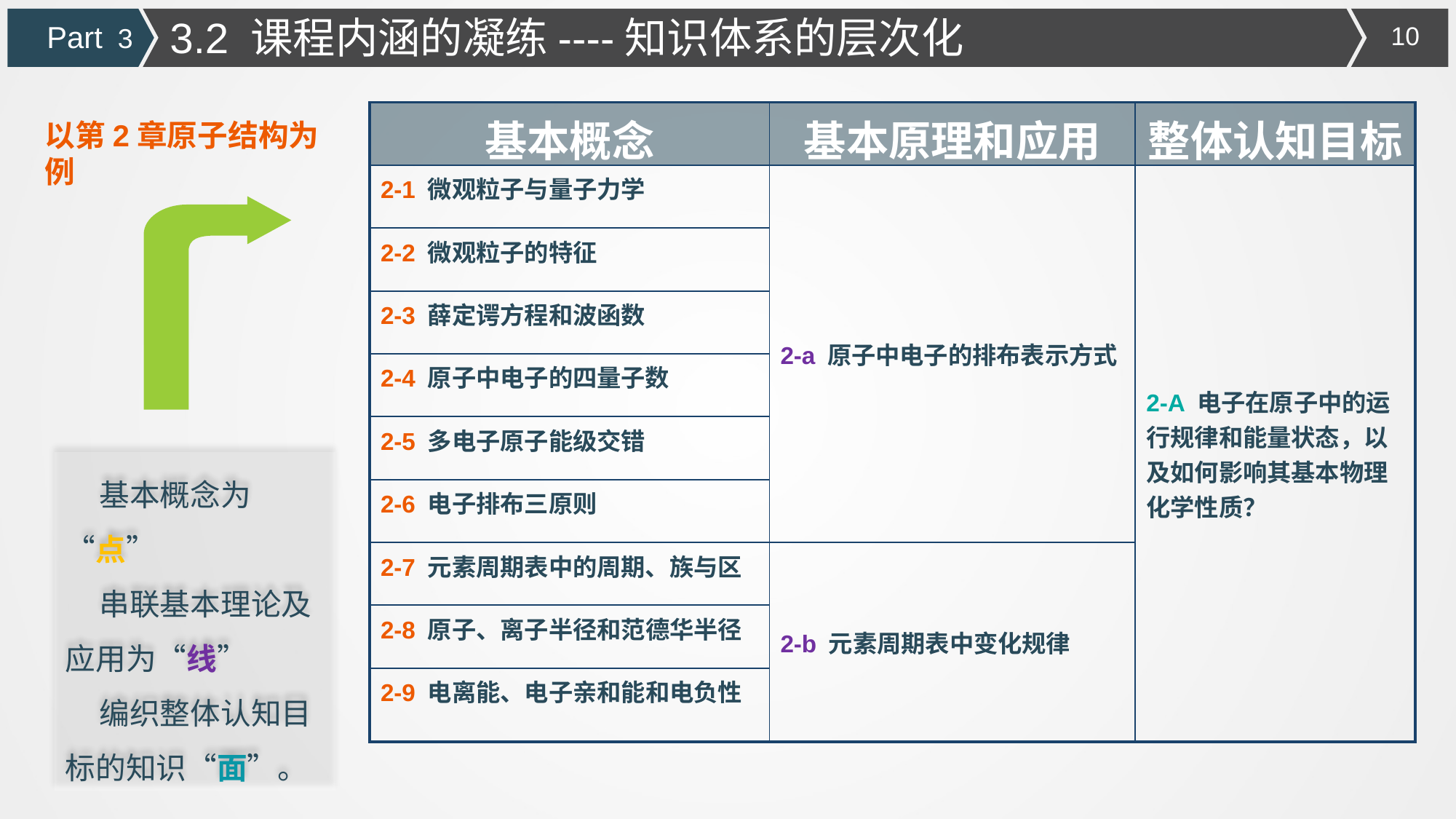

3.2 课程内涵的凝练----知识体系的层次化
Part  3
| 基本概念 | 基本原理和应用 | 整体认知目标 |
| --- | --- | --- |
| 2-1 微观粒子与量子力学 | 2-a 原子中电子的排布表示方式 | 2-A 电子在原子中的运行规律和能量状态，以及如何影响其基本物理化学性质？ |
| 2-2 微观粒子的特征 |  |  |
| 2-3 薛定谔方程和波函数 |  |  |
| 2-4 原子中电子的四量子数 |  |  |
| 2-5 多电子原子能级交错 |  |  |
| 2-6 电子排布三原则 |  |  |
| 2-7 元素周期表中的周期、族与区 | 2-b 元素周期表中变化规律 |  |
| 2-8 原子、离子半径和范德华半径 |  |  |
| 2-9 电离能、电子亲和能和电负性 |  |  |
以第2章原子结构为例

    基本概念为“点”
    串联基本理论及应用为“线”
    编织整体认知目标的知识“面”。